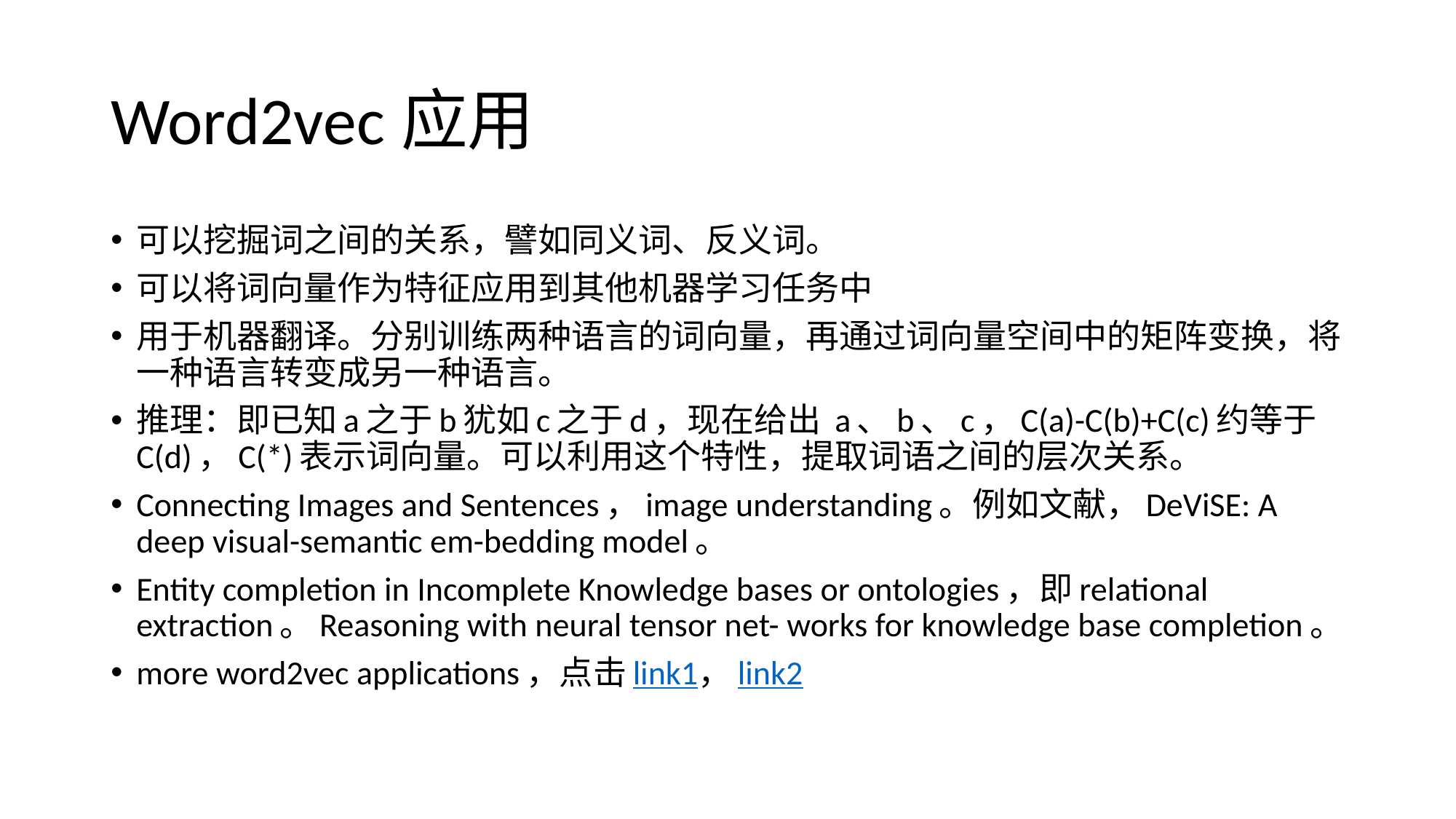

# Word2vec应用
可以挖掘词之间的关系，譬如同义词、反义词。
可以将词向量作为特征应用到其他机器学习任务中
用于机器翻译。分别训练两种语言的词向量，再通过词向量空间中的矩阵变换，将一种语言转变成另一种语言。
推理：即已知a之于b犹如c之于d，现在给出 a、b、c，C(a)-C(b)+C(c)约等于C(d)，C(*)表示词向量。可以利用这个特性，提取词语之间的层次关系。
Connecting Images and Sentences，image understanding。例如文献，DeViSE: A deep visual-semantic em-bedding model。
Entity completion in Incomplete Knowledge bases or ontologies，即relational extraction。Reasoning with neural tensor net- works for knowledge base completion。
more word2vec applications，点击link1，link2